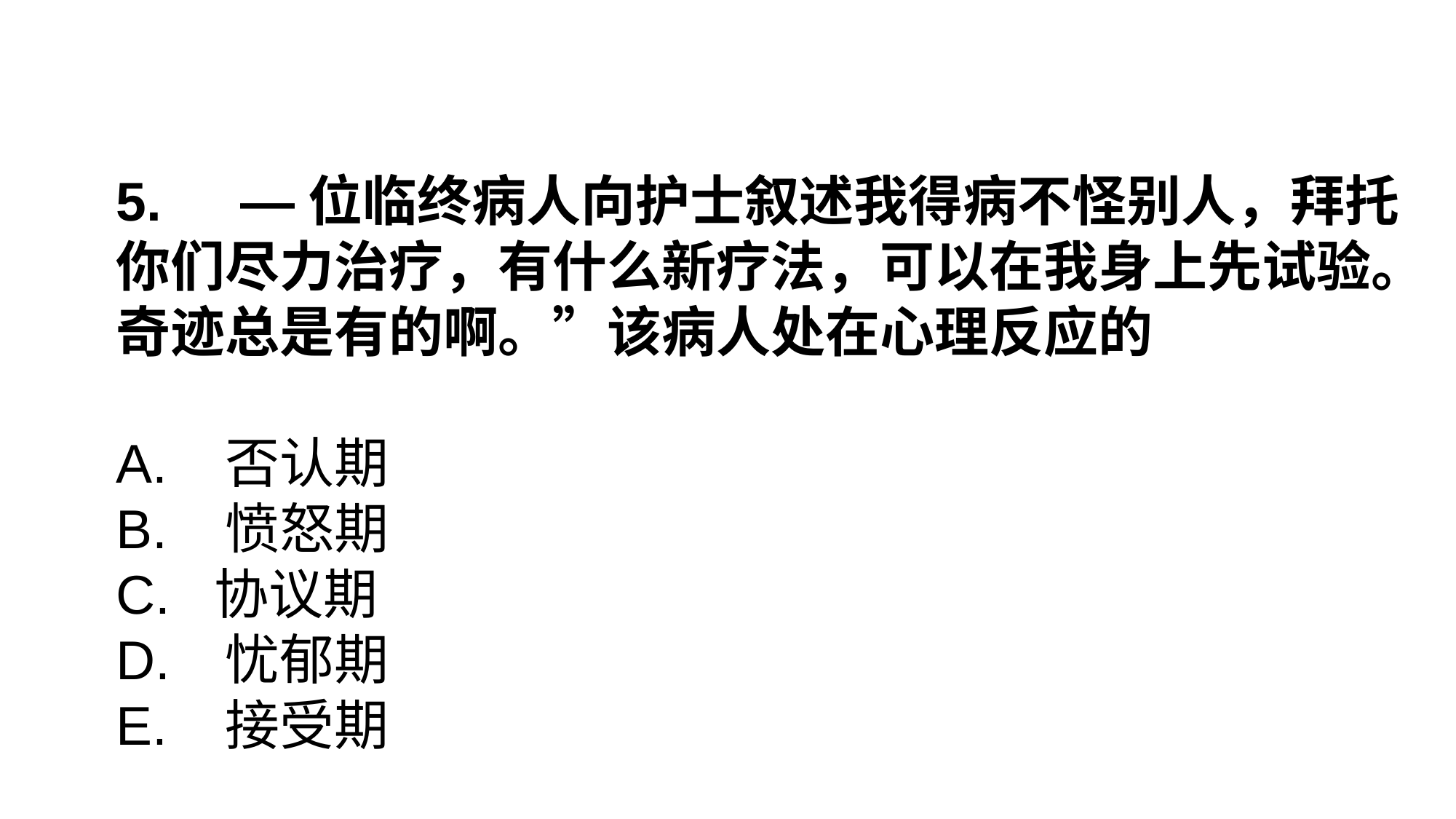

5.	 —位临终病人向护士叙述我得病不怪别人，拜托你们尽力治疗，有什么新疗法，可以在我身上先试验。奇迹总是有的啊。”该病人处在心理反应的

A.	否认期
B.	愤怒期
C.  协议期
D.	忧郁期
E.	接受期